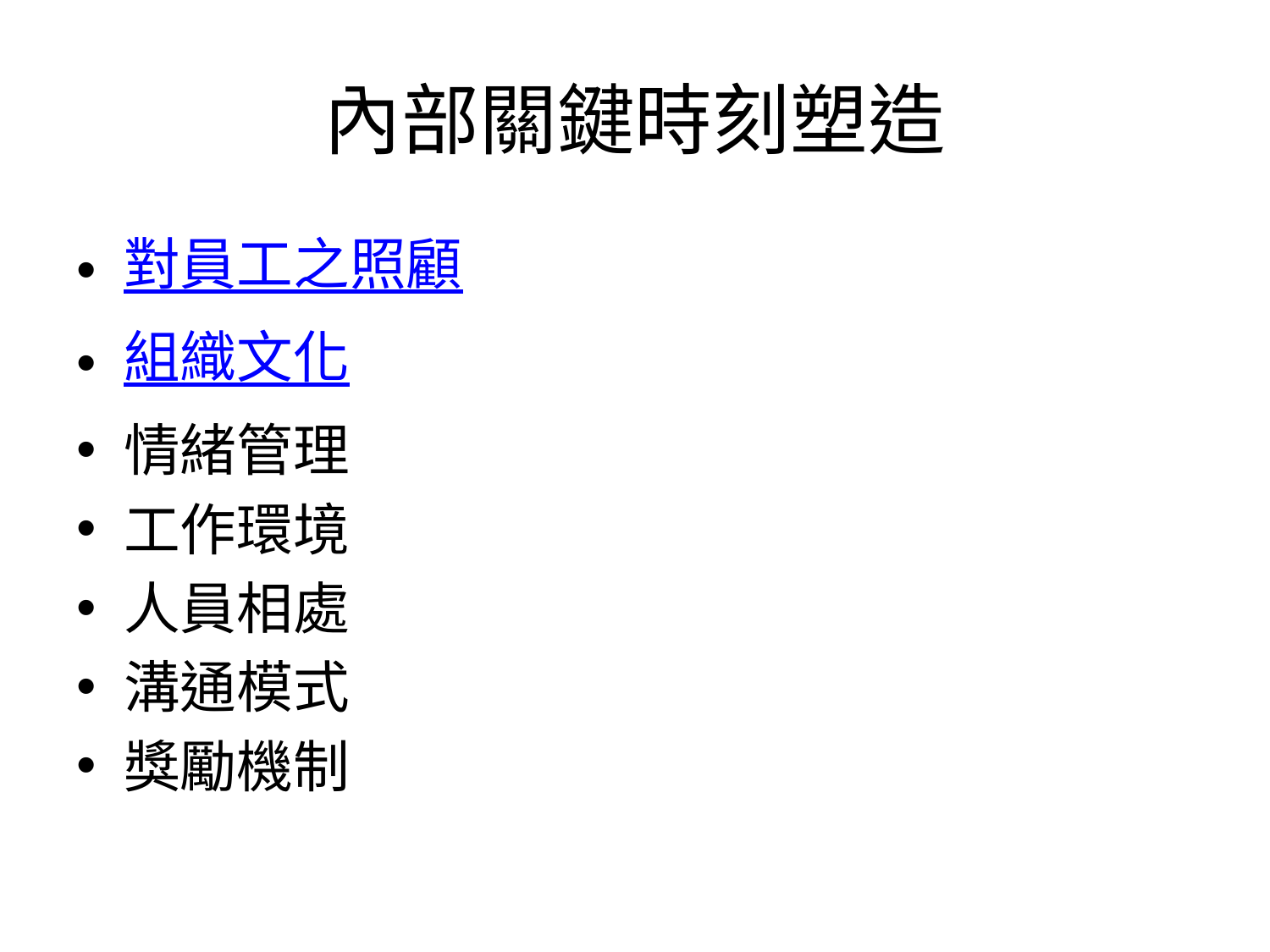

# 內部關鍵時刻塑造
對員工之照顧
組織文化
情緒管理
工作環境
人員相處
溝通模式
獎勵機制